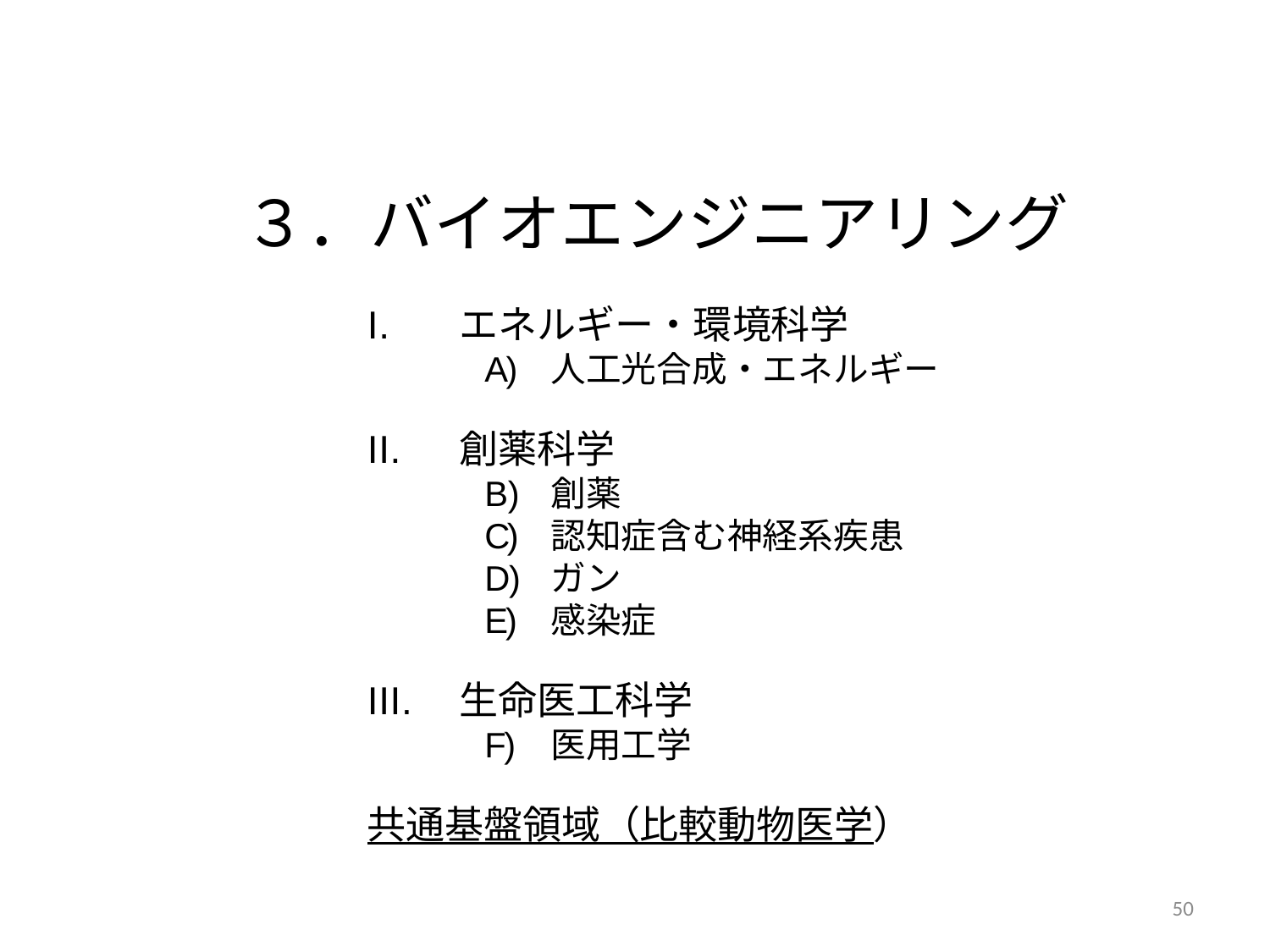

# ３．バイオエンジニアリング

エネルギー・環境科学
人工光合成・エネルギー

創薬科学
創薬
認知症含む神経系疾患
ガン
感染症

生命医工科学
医用工学

共通基盤領域（比較動物医学）
50